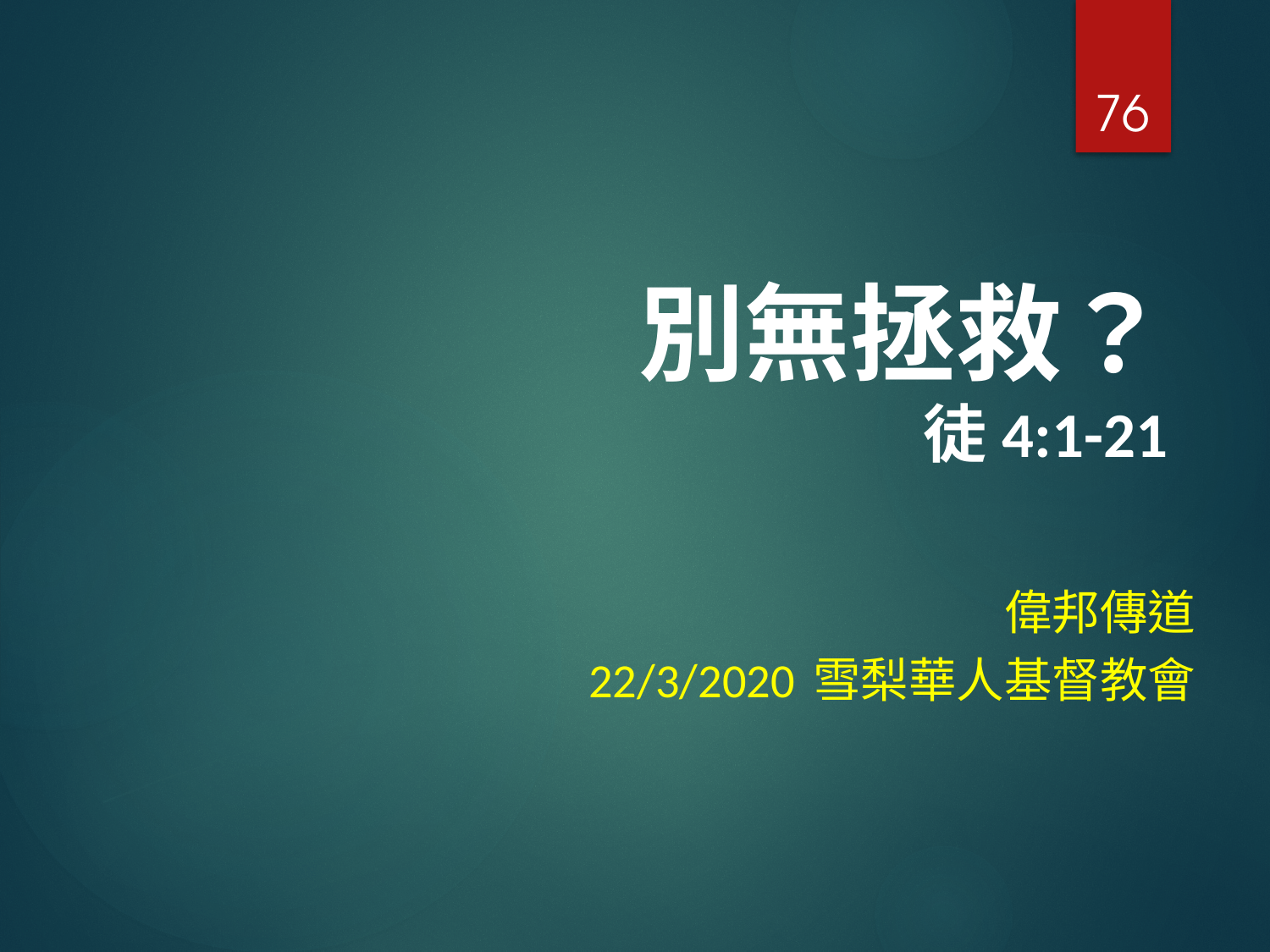

76
# 別無拯救？ 徒4:1-21

偉邦傳道
22/3/2020 雪梨華人基督教會